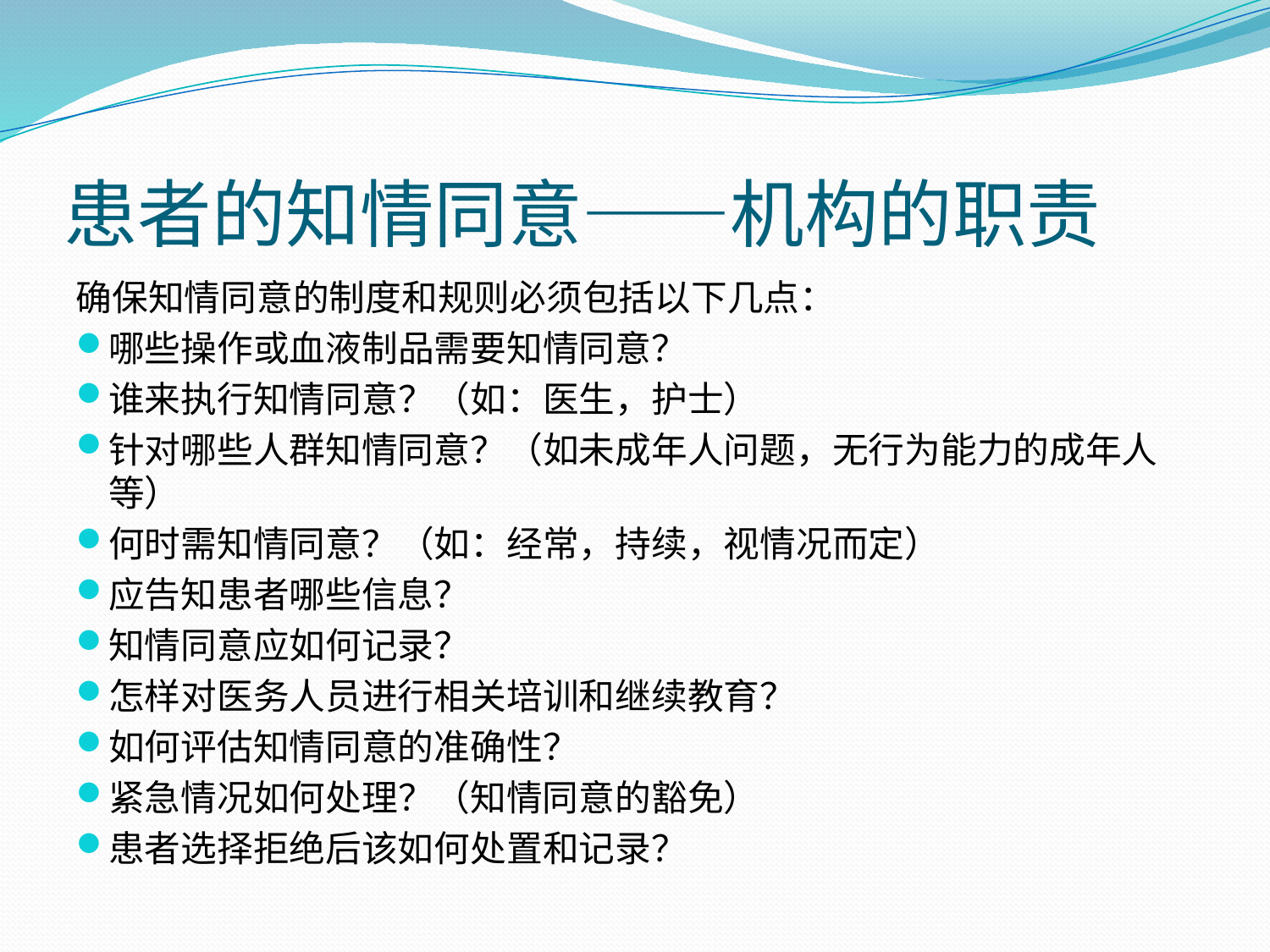

# 患者的知情同意——机构的职责
确保知情同意的制度和规则必须包括以下几点：
哪些操作或血液制品需要知情同意？
谁来执行知情同意？（如：医生，护士）
针对哪些人群知情同意？（如未成年人问题，无行为能力的成年人等）
何时需知情同意？（如：经常，持续，视情况而定）
应告知患者哪些信息？
知情同意应如何记录？
怎样对医务人员进行相关培训和继续教育？
如何评估知情同意的准确性？
紧急情况如何处理？（知情同意的豁免）
患者选择拒绝后该如何处置和记录？